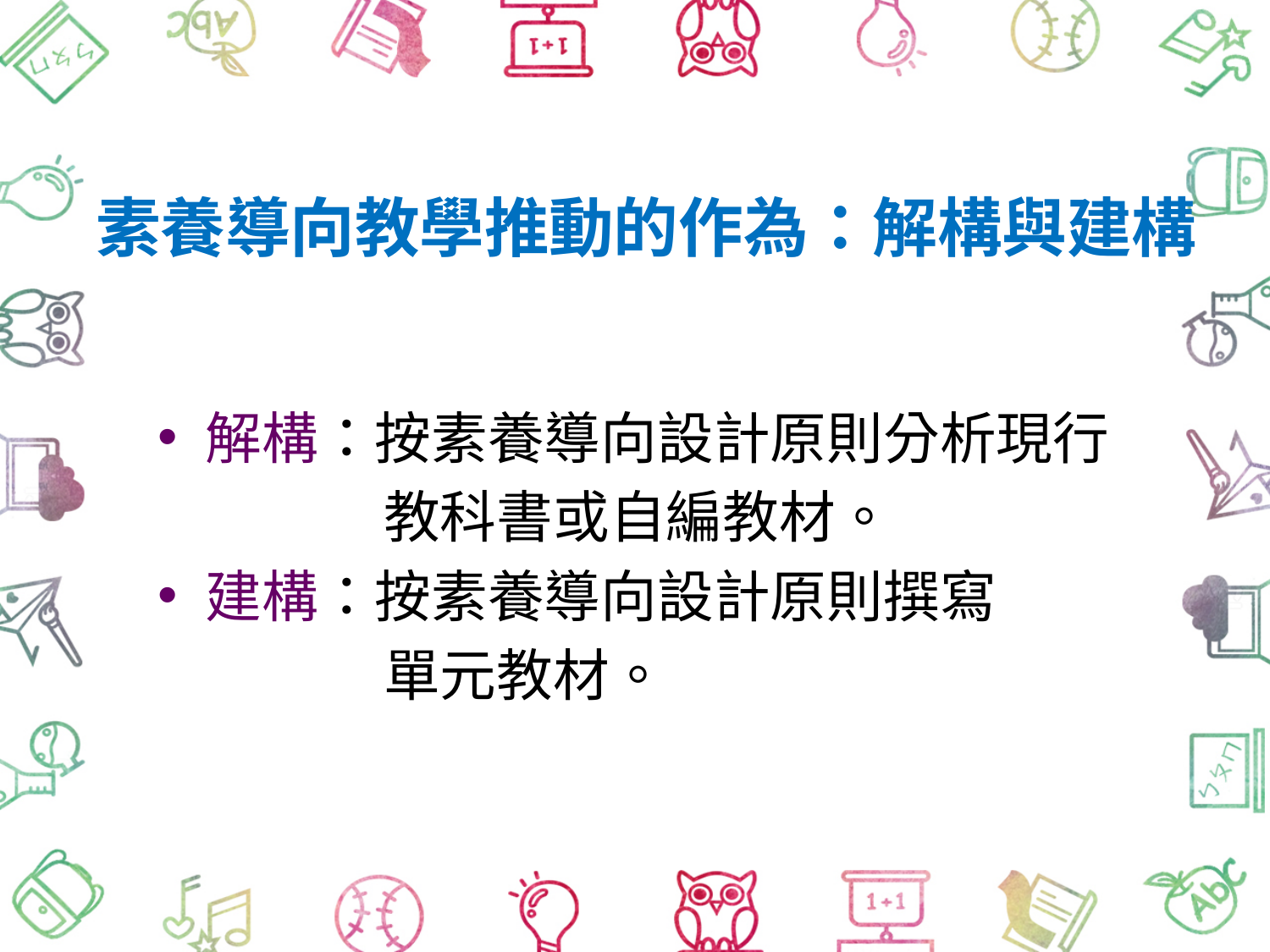

# 素養導向教學推動的作為：解構與建構
解構：按素養導向設計原則分析現行
　　　　教科書或自編教材。
建構：按素養導向設計原則撰寫
　　　　單元教材。